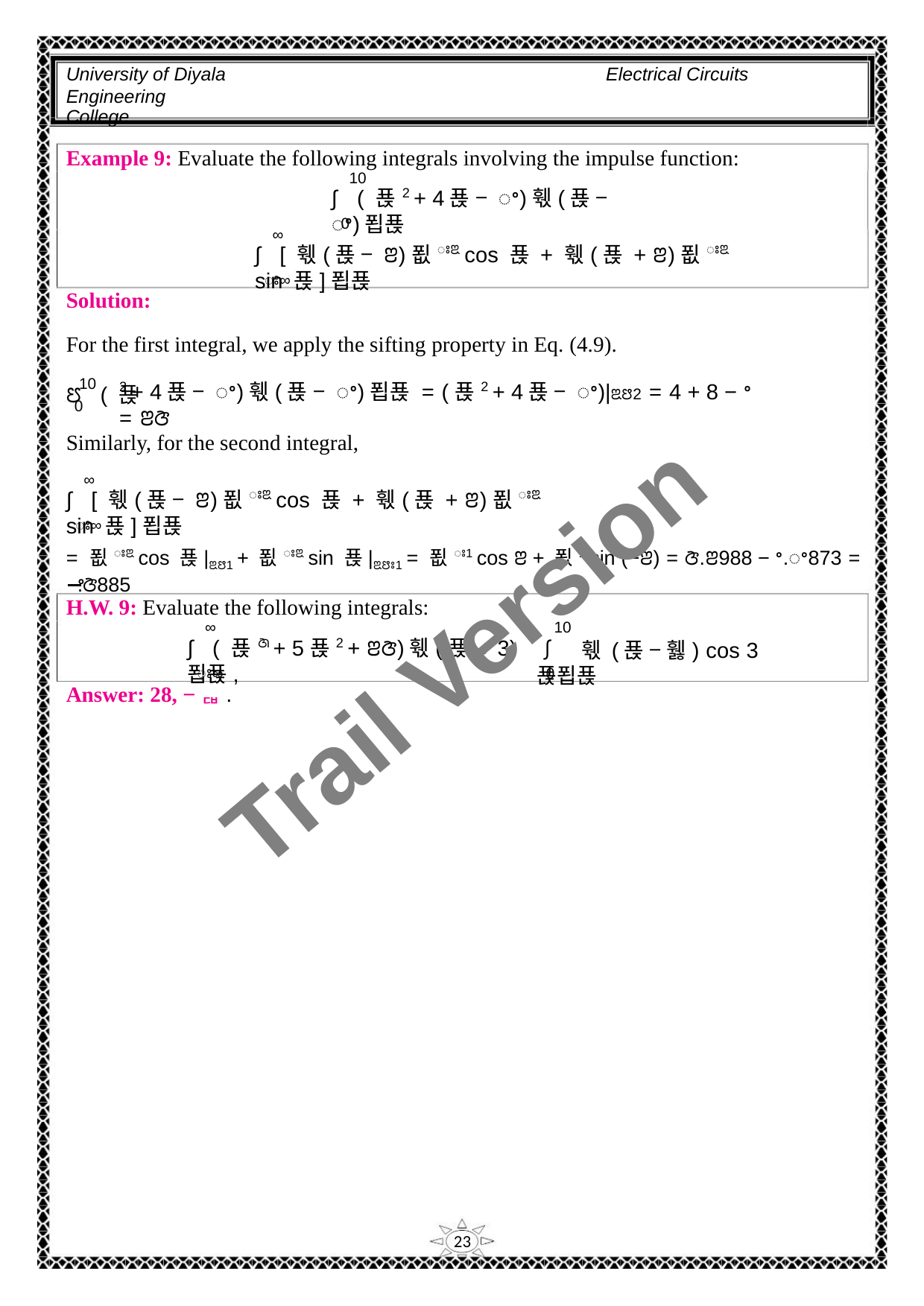

University of Diyala
Engineering College
Electrical Circuits
Example 9: Evaluate the following integrals involving the impulse function:
10
∫ ( 푡2 + 4푡 − ꢀ)훿(푡 − ꢀ)푑푡
0
∞
∫ [ 훿(푡 − ꢂ)푒ꢁꢃ cos 푡 + 훿(푡 + ꢂ)푒ꢁꢃ sin 푡]푑푡
ꢁ∞
Solution:
For the first integral, we apply the sifting property in Eq. (4.9).
10
2 + 4푡 − ꢀ)훿(푡 − ꢀ)푑푡 = (푡2 + 4푡 − ꢀ)|ꢃꢅ2 = 4 + 8 − ꢀ = ꢂꢆ
ꢄ ( 푡
0
Similarly, for the second integral,
∞
∫ [ 훿(푡 − ꢂ)푒ꢁꢃ cos 푡 + 훿(푡 + ꢂ)푒ꢁꢃ sin 푡]푑푡
ꢁ∞
= 푒ꢁꢃ cos 푡|ꢃꢅ1 + 푒ꢁꢃ sin 푡|ꢃꢅꢁ1 = 푒ꢁ1 cos ꢂ + 푒1 sin (−ꢂ) = ꢆ.ꢂ988 − ꢀ.ꢀ873 = −ꢀ.ꢆ885
Trail Version
Trail Version
Trail Version
Trail Version
Trail Version
Trail Version
Trail Version
Trail Version
Trail Version
Trail Version
Trail Version
Trail Version
Trail Version
H.W. 9: Evaluate the following integrals:
∞
10
∫ ( 푡ꢇ + 5푡2 + ꢂꢆ)훿(푡 + 3)푑푡,
∫ 훿 (푡 − 휋) cos 3푡푑푡
ꢁ∞
0
Answer: 28, −ퟏ.
23